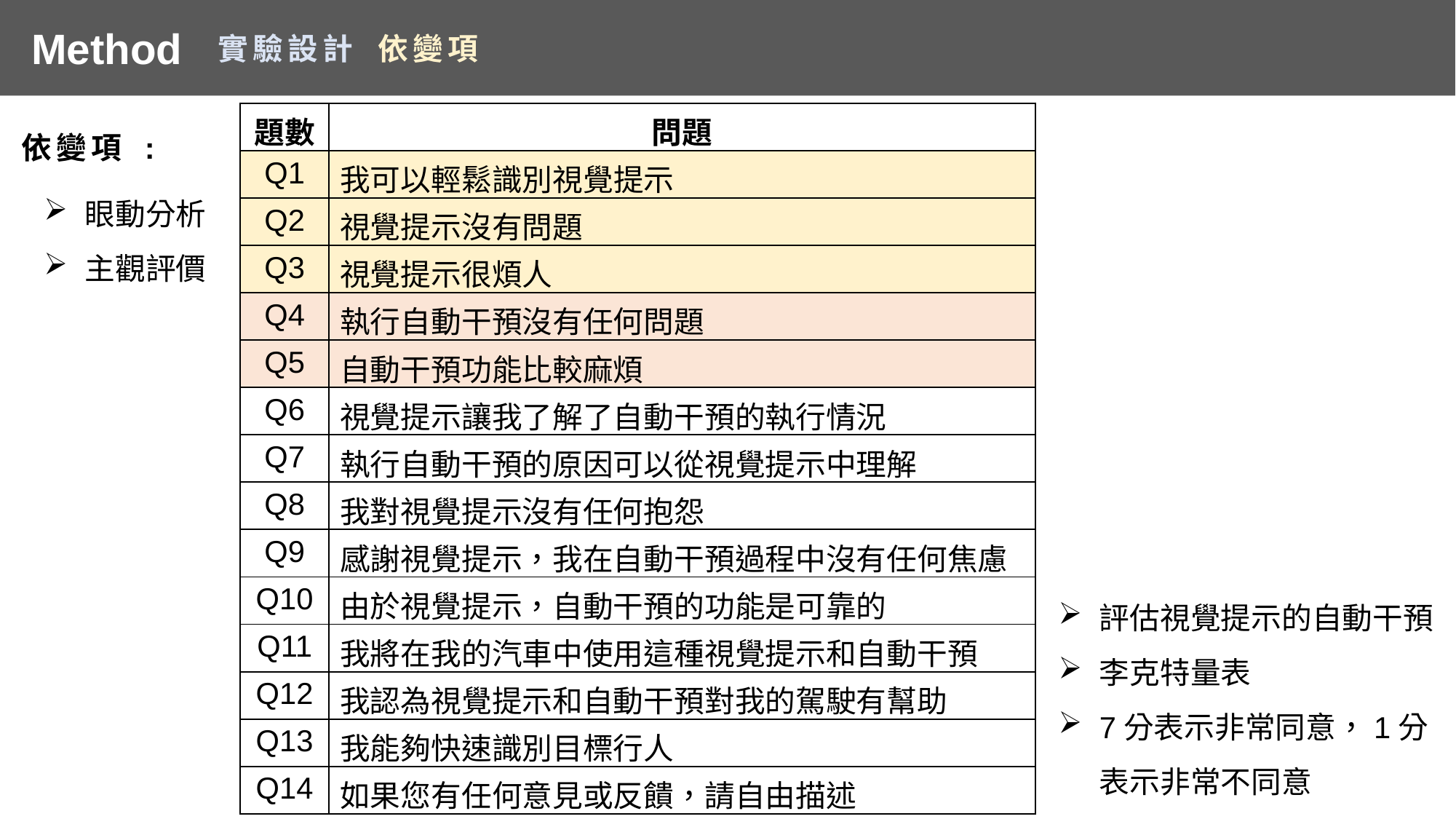

Method
實驗設計
依變項
| 題數 | 問題 |
| --- | --- |
| Q1 | 我可以輕鬆識別視覺提示 |
| Q2 | 視覺提示沒有問題 |
| Q3 | 視覺提示很煩人 |
| Q4 | 執行自動干預沒有任何問題 |
| Q5 | 自動干預功能比較麻煩 |
| Q6 | 視覺提示讓我了解了自動干預的執行情況 |
| Q7 | 執行自動干預的原因可以從視覺提示中理解 |
| Q8 | 我對視覺提示沒有任何抱怨 |
| Q9 | 感謝視覺提示，我在自動干預過程中沒有任何焦慮 |
| Q10 | 由於視覺提示，自動干預的功能是可靠的 |
| Q11 | 我將在我的汽車中使用這種視覺提示和自動干預 |
| Q12 | 我認為視覺提示和自動干預對我的駕駛有幫助 |
| Q13 | 我能夠快速識別目標行人 |
| Q14 | 如果您有任何意見或反饋，請自由描述 |
依變項 :
眼動分析
主觀評價
評估視覺提示的自動干預
李克特量表
7分表示非常同意，1分表示非常不同意